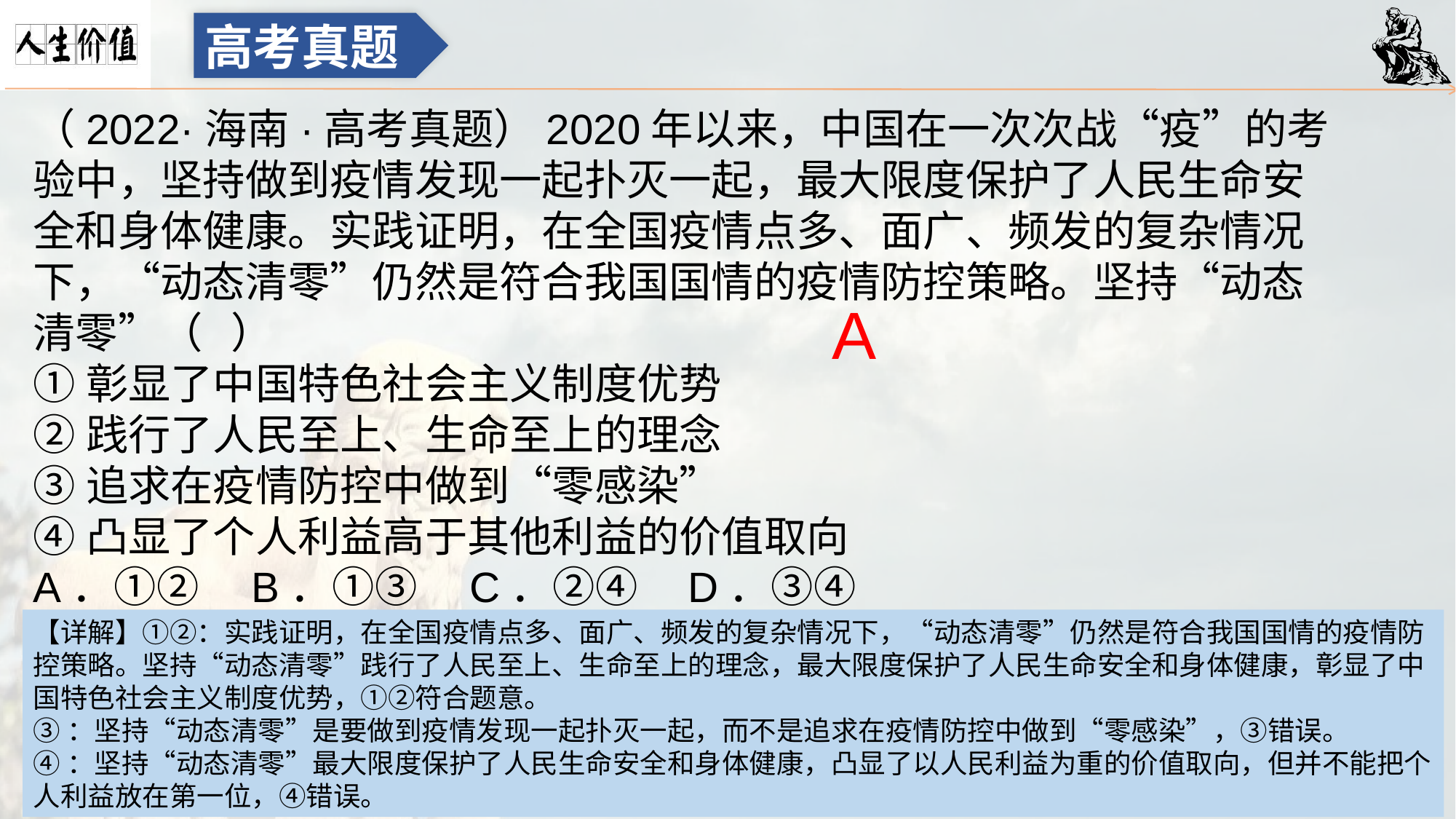

高考真题
（2022·海南·高考真题）2020年以来，中国在一次次战“疫”的考验中，坚持做到疫情发现一起扑灭一起，最大限度保护了人民生命安全和身体健康。实践证明，在全国疫情点多、面广、频发的复杂情况下，“动态清零”仍然是符合我国国情的疫情防控策略。坚持“动态清零”（   ）
①彰显了中国特色社会主义制度优势
②践行了人民至上、生命至上的理念
③追求在疫情防控中做到“零感染”
④凸显了个人利益高于其他利益的价值取向
A．①②	B．①③	C．②④	D．③④
A
【详解】①②：实践证明，在全国疫情点多、面广、频发的复杂情况下，“动态清零”仍然是符合我国国情的疫情防控策略。坚持“动态清零”践行了人民至上、生命至上的理念，最大限度保护了人民生命安全和身体健康，彰显了中国特色社会主义制度优势，①②符合题意。
③：坚持“动态清零”是要做到疫情发现一起扑灭一起，而不是追求在疫情防控中做到“零感染”，③错误。
④：坚持“动态清零”最大限度保护了人民生命安全和身体健康，凸显了以人民利益为重的价值取向，但并不能把个人利益放在第一位，④错误。